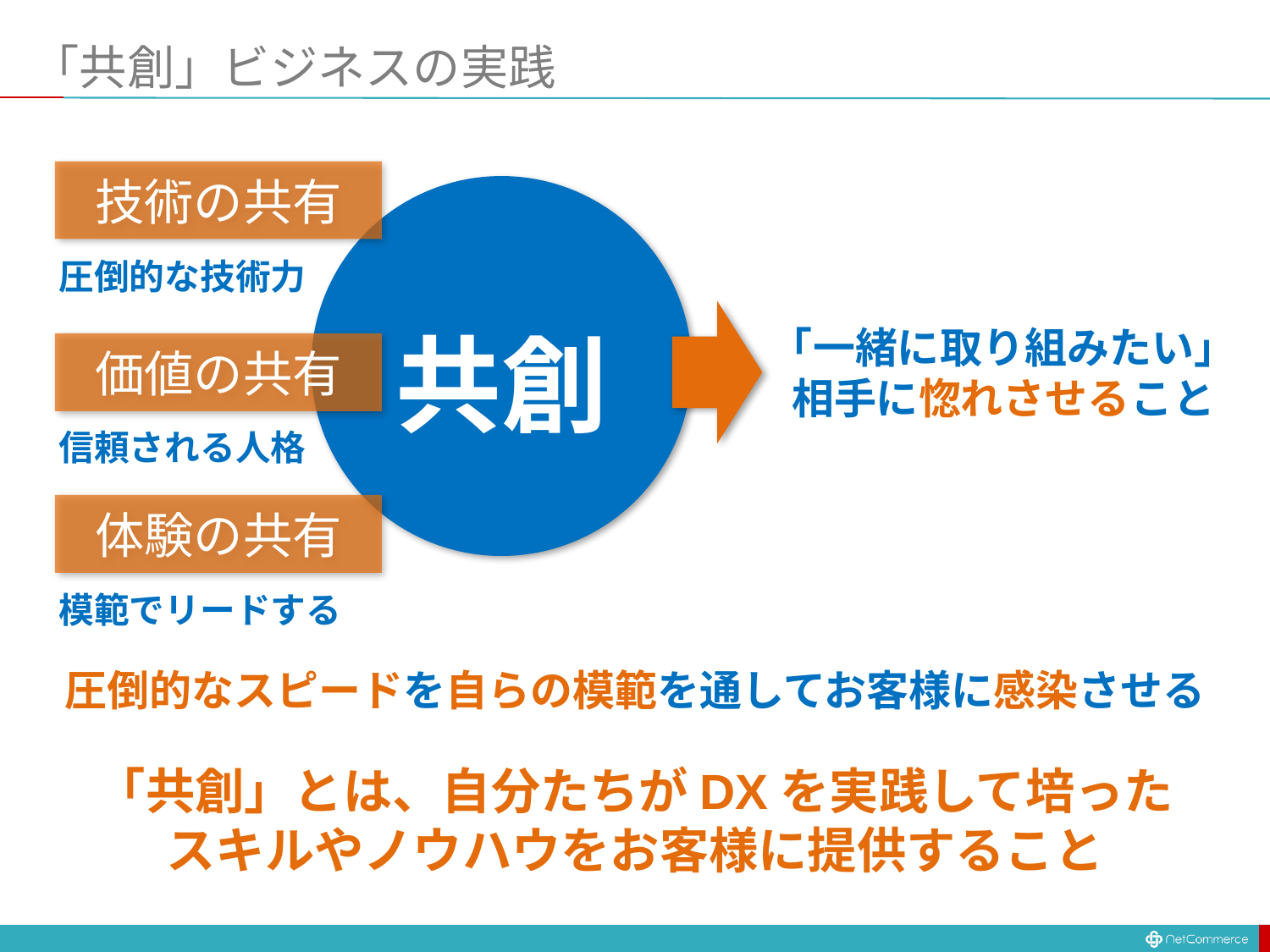

# 「共創」ビジネスの実践
技術の共有

圧倒的な技術力

「一緒に取り組みたい」
相手に惚れさせること
共創
価値の共有
信頼される人格
体験の共有
模範でリードする
圧倒的なスピードを自らの模範を通してお客様に感染させる
「共創」とは、自分たちがDXを実践して培った
スキルやノウハウをお客様に提供すること